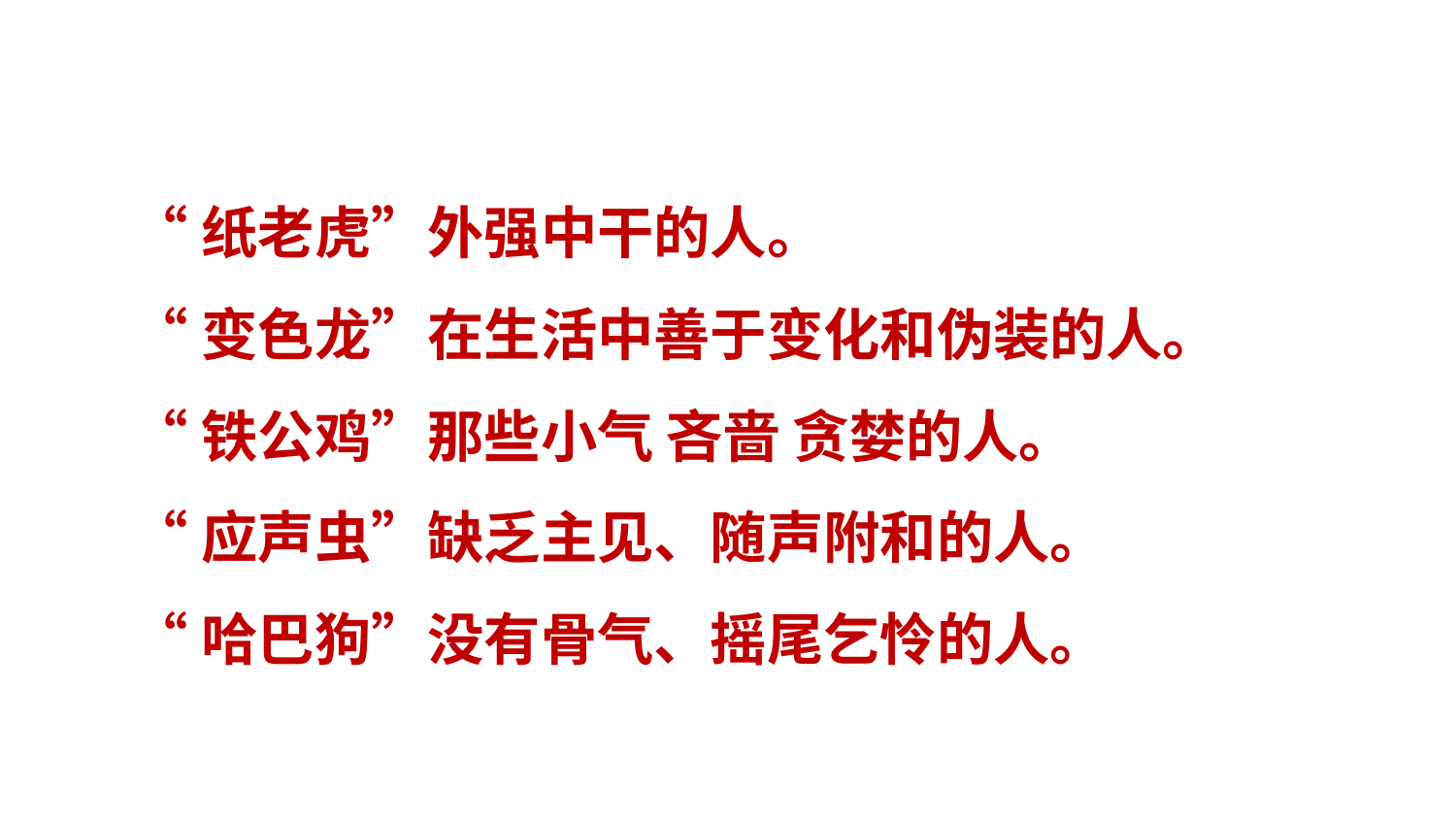

“纸老虎”外强中干的人。
“变色龙”在生活中善于变化和伪装的人。
“铁公鸡”那些小气 吝啬 贪婪的人。
“应声虫”缺乏主见、随声附和的人。
“哈巴狗”没有骨气、摇尾乞怜的人。